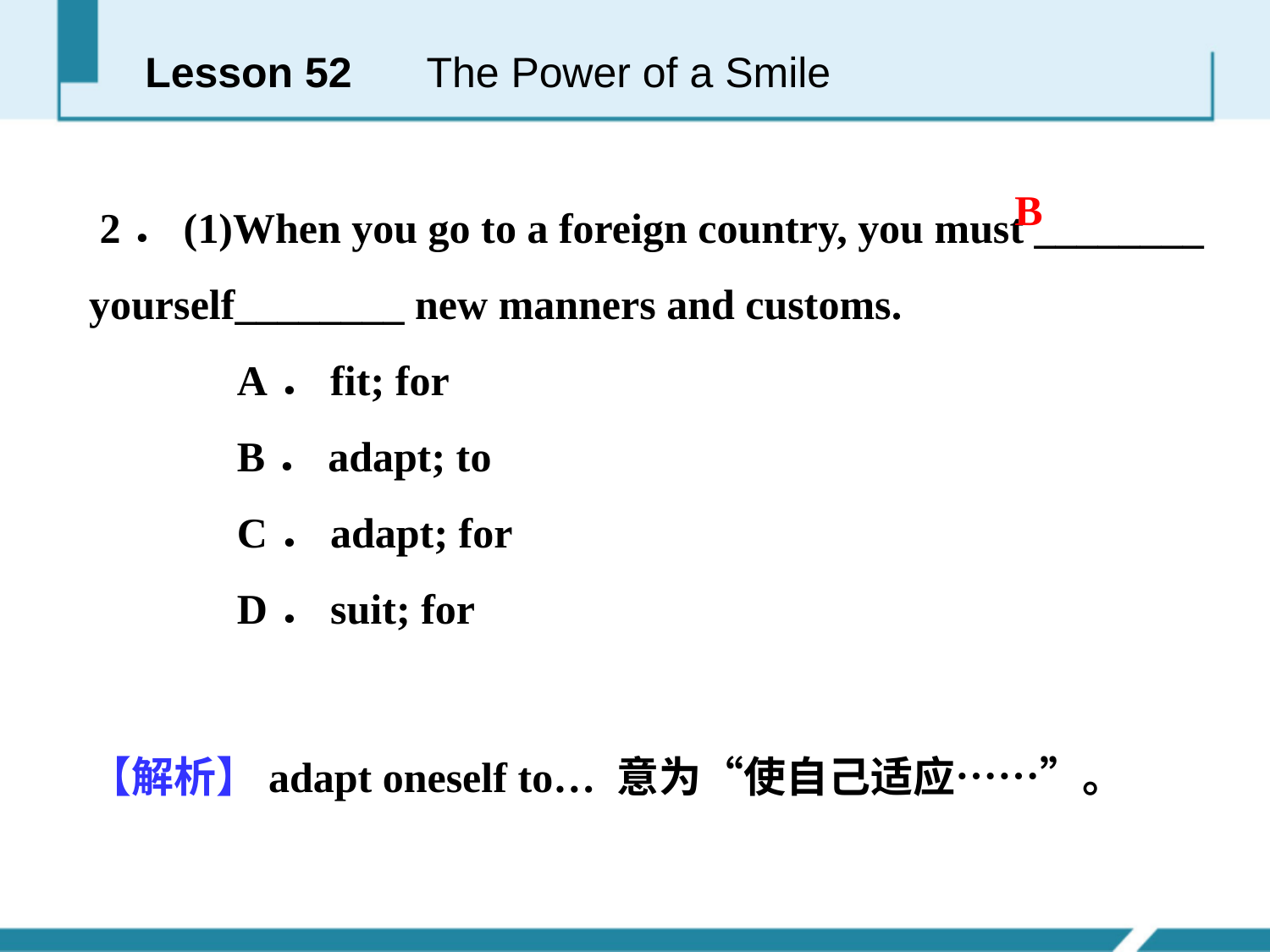

Lesson 52 　The Power of a Smile
 2．(1)When you go to a foreign country, you must ________ yourself________ new manners and customs.
              A．fit; for
              B．adapt; to
              C．adapt; for
              D．suit; for

B

【解析】adapt oneself to… 意为“使自己适应……”。